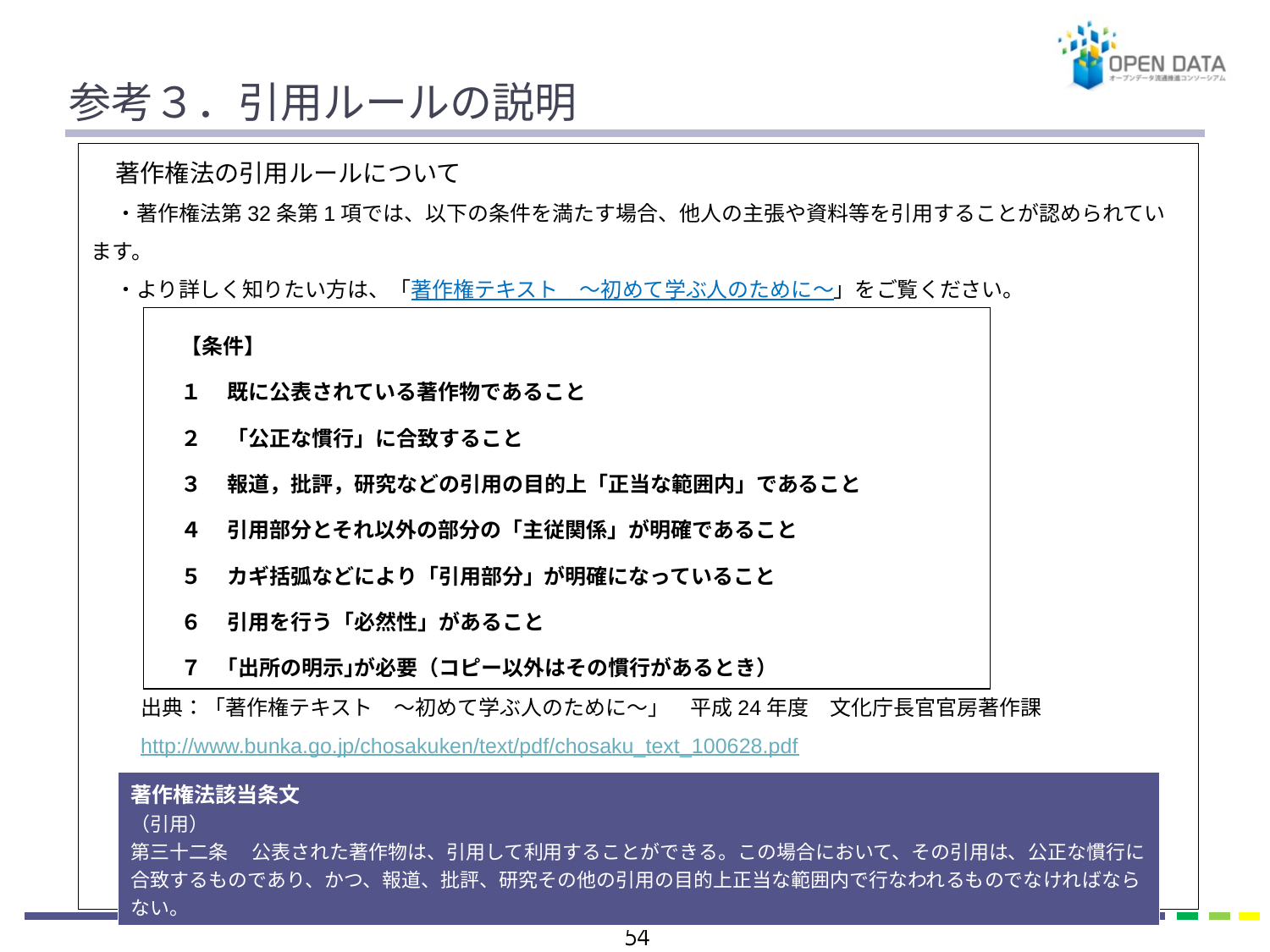

# 参考３．引用ルールの説明
著作権法の引用ルールについて
・著作権法第32条第1項では、以下の条件を満たす場合、他人の主張や資料等を引用することが認められています。
・より詳しく知りたい方は、「著作権テキスト　～初めて学ぶ人のために～」をご覧ください。

出典：「著作権テキスト　～初めて学ぶ人のために～」　平成24年度　文化庁長官官房著作課
http://www.bunka.go.jp/chosakuken/text/pdf/chosaku_text_100628.pdf

| 【条件】 １ 　既に公表されている著作物であること ２ 　「公正な慣行」に合致すること ３ 　報道，批評，研究などの引用の目的上「正当な範囲内」であること ４ 　引用部分とそれ以外の部分の「主従関係」が明確であること ５ 　カギ括弧などにより「引用部分」が明確になっていること ６ 　引用を行う「必然性」があること ７ 　｢出所の明示｣が必要（コピー以外はその慣行があるとき） |
| --- |
| 著作権法該当条文 （引用） 第三十二条 　公表された著作物は、引用して利用することができる。この場合において、その引用は、公正な慣行に合致するものであり、かつ、報道、批評、研究その他の引用の目的上正当な範囲内で行なわれるものでなければならない。 |
| --- |
54